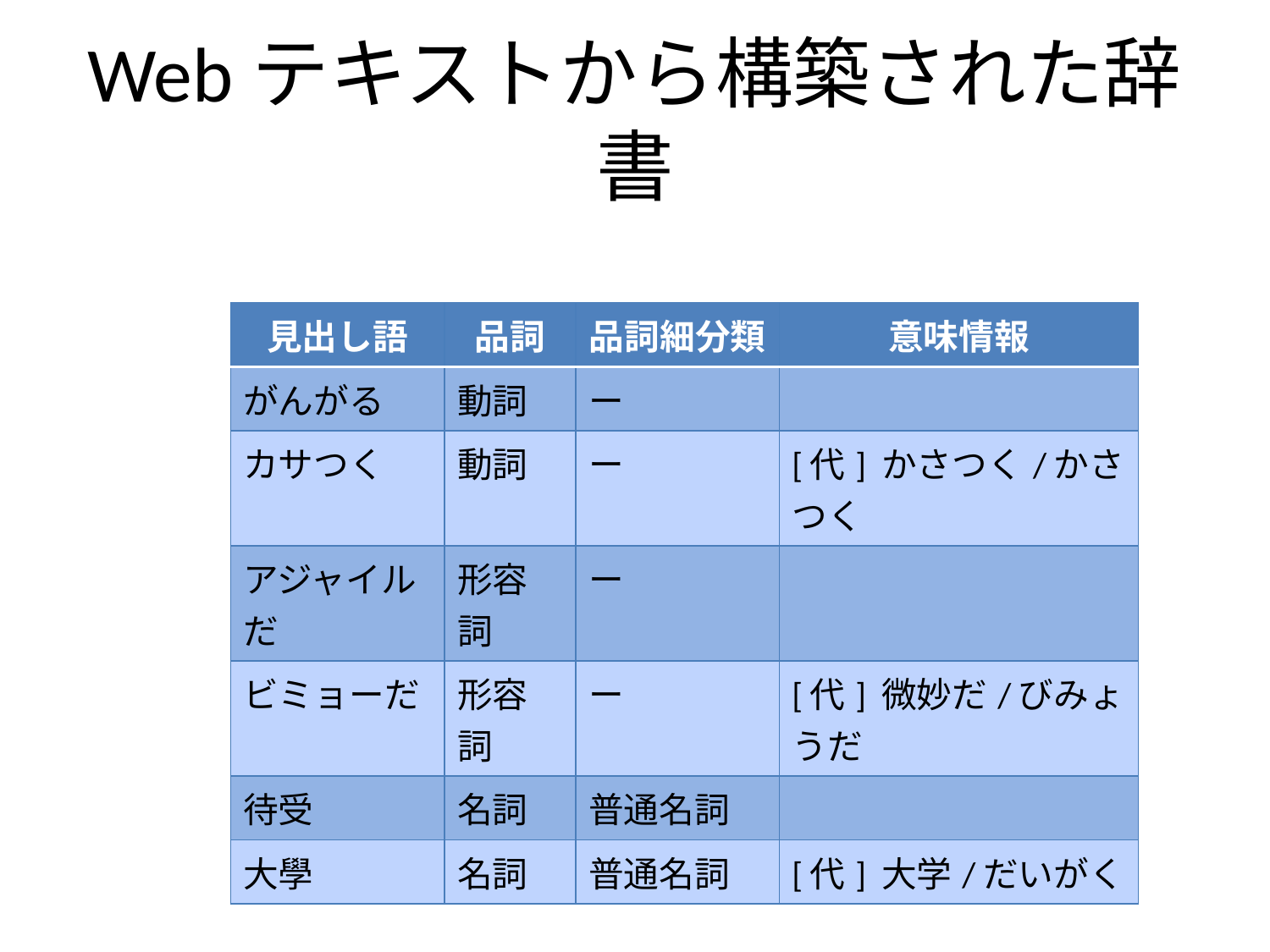

# Webテキストから構築された辞書
| 見出し語 | 品詞 | 品詞細分類 | 意味情報 |
| --- | --- | --- | --- |
| がんがる | 動詞 | ー |  |
| カサつく | 動詞 | ー | [代] かさつく/かさつく |
| アジャイルだ | 形容詞 | ー |  |
| ビミョーだ | 形容詞 | ー | [代] 微妙だ/びみょうだ |
| 待受 | 名詞 | 普通名詞 |  |
| 大學 | 名詞 | 普通名詞 | [代] 大学/だいがく |